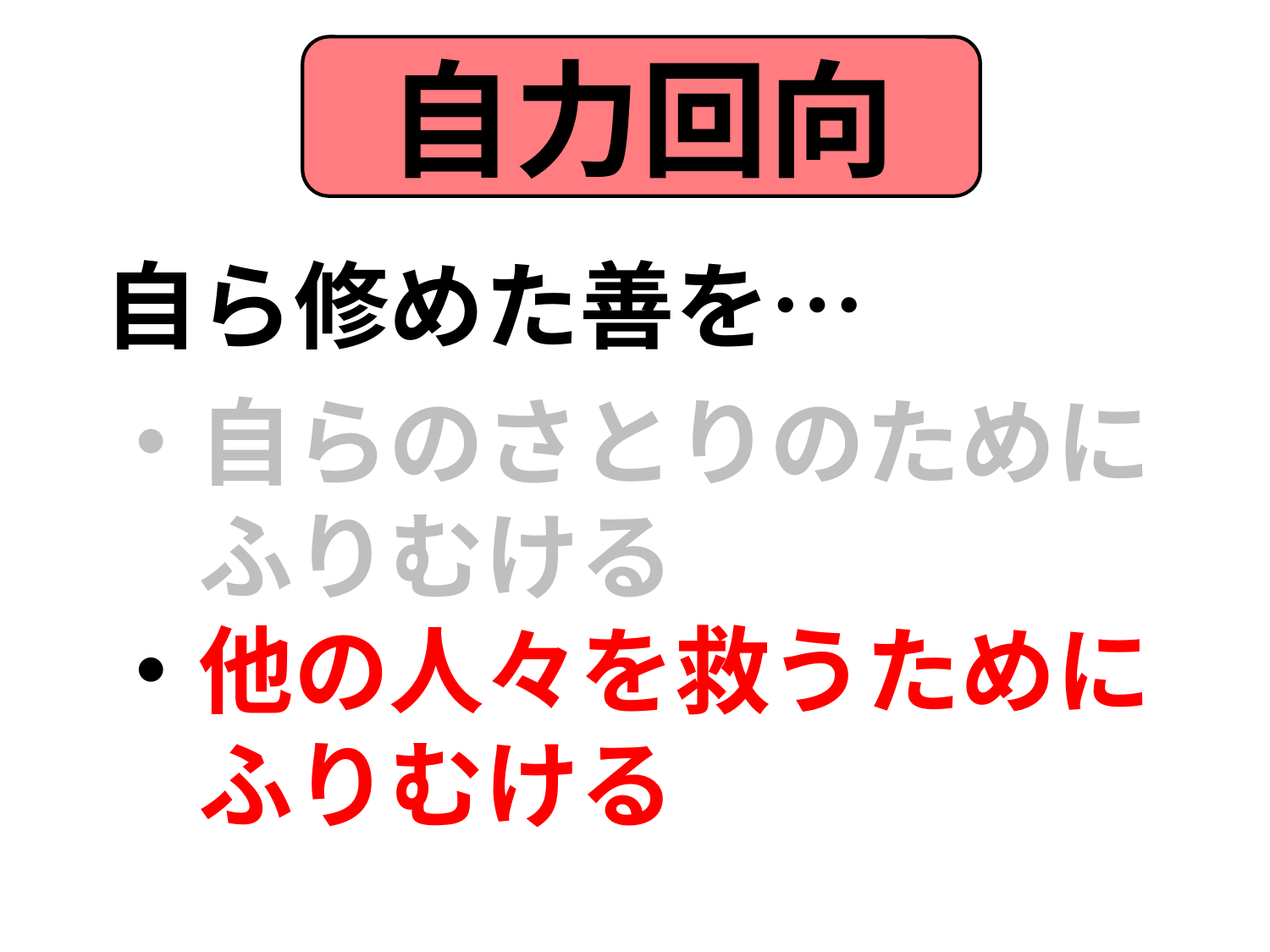

自力回向
自ら修めた善を…

・自らのさとりのために
　ふりむける
・他の人々を救うために
　ふりむける